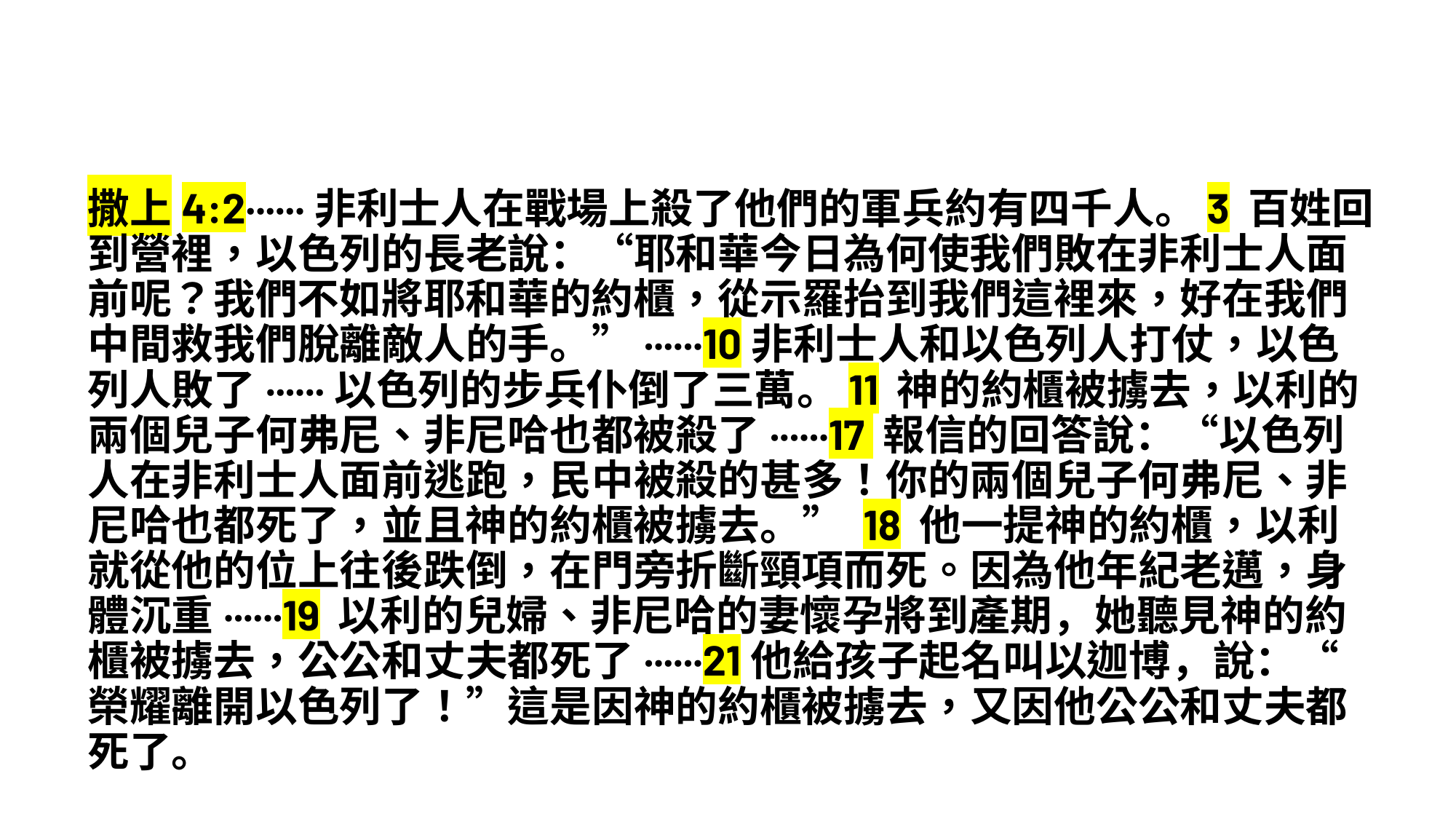

撒上4:2······非利士人在戰場上殺了他們的軍兵約有四千人。3 百姓回到營裡，以色列的長老說：“耶和華今日為何使我們敗在非利士人面前呢？我們不如將耶和華的約櫃，從示羅抬到我們這裡來，好在我們中間救我們脫離敵人的手。”······10非利士人和以色列人打仗，以色列人敗了······以色列的步兵仆倒了三萬。11 神的約櫃被擄去，以利的兩個兒子何弗尼、非尼哈也都被殺了······17 報信的回答說：“以色列人在非利士人面前逃跑，民中被殺的甚多！你的兩個兒子何弗尼、非尼哈也都死了，並且神的約櫃被擄去。” 18 他一提神的約櫃，以利就從他的位上往後跌倒，在門旁折斷頸項而死。因為他年紀老邁，身體沉重······19 以利的兒婦、非尼哈的妻懷孕將到產期，她聽見神的約櫃被擄去，公公和丈夫都死了······21他給孩子起名叫以迦博，說：“榮耀離開以色列了！”這是因神的約櫃被擄去，又因他公公和丈夫都死了。